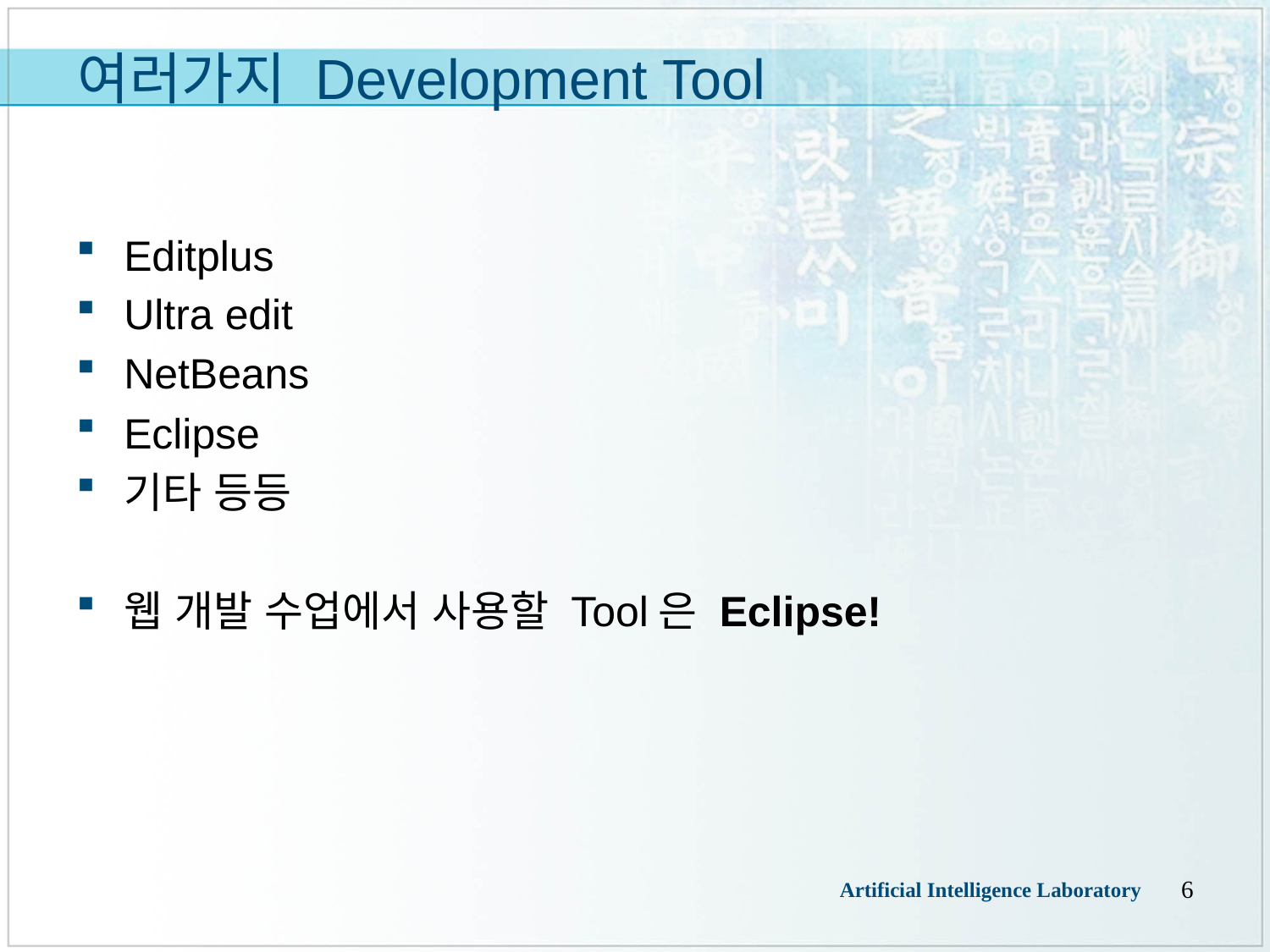

# 여러가지 Development Tool
Editplus
Ultra edit
NetBeans
Eclipse
기타 등등

웹 개발 수업에서 사용할 Tool은 Eclipse!
6